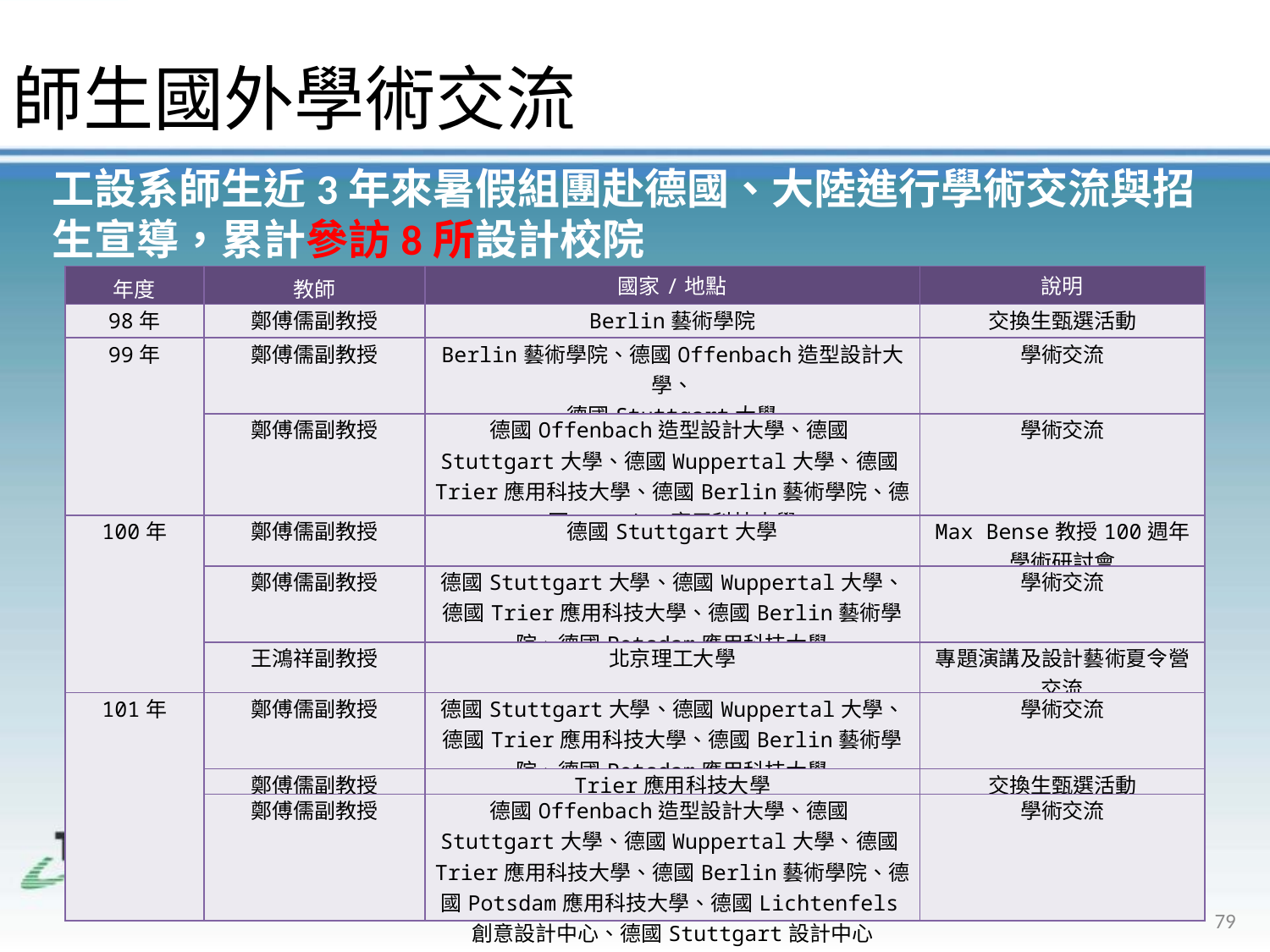

師生國外學術交流
工設系師生近3年來暑假組團赴德國、大陸進行學術交流與招生宣導，累計參訪8所設計校院
| 年度 | 教師 | 國家/地點 | 說明 |
| --- | --- | --- | --- |
| 98年 | 鄭傅儒副教授 | Berlin藝術學院 | 交換生甄選活動 |
| 99年 | 鄭傅儒副教授 | Berlin藝術學院、德國Offenbach造型設計大學、 德國Stuttgart大學 | 學術交流 |
|  | 鄭傅儒副教授 | 德國Offenbach造型設計大學、德國Stuttgart大學、德國Wuppertal大學、德國Trier應用科技大學、德國Berlin藝術學院、德國Potsdam應用科技大學 | 學術交流 |
| 100年 | 鄭傅儒副教授 | 德國Stuttgart大學 | Max Bense教授100週年學術研討會 |
|  | 鄭傅儒副教授 | 德國Stuttgart大學、德國Wuppertal大學、德國Trier應用科技大學、德國Berlin藝術學院、德國Potsdam應用科技大學 | 學術交流 |
|  | 王鴻祥副教授 | 北京理工大學 | 專題演講及設計藝術夏令營交流 |
| 101年 | 鄭傅儒副教授 | 德國Stuttgart大學、德國Wuppertal大學、德國Trier應用科技大學、德國Berlin藝術學院、德國Potsdam應用科技大學 | 學術交流 |
|  | 鄭傅儒副教授 | Trier應用科技大學 | 交換生甄選活動 |
|  | 鄭傅儒副教授 | 德國Offenbach造型設計大學、德國Stuttgart大學、德國Wuppertal大學、德國Trier應用科技大學、德國Berlin藝術學院、德國Potsdam應用科技大學、德國Lichtenfels創意設計中心、德國Stuttgart設計中心 | 學術交流 |
79